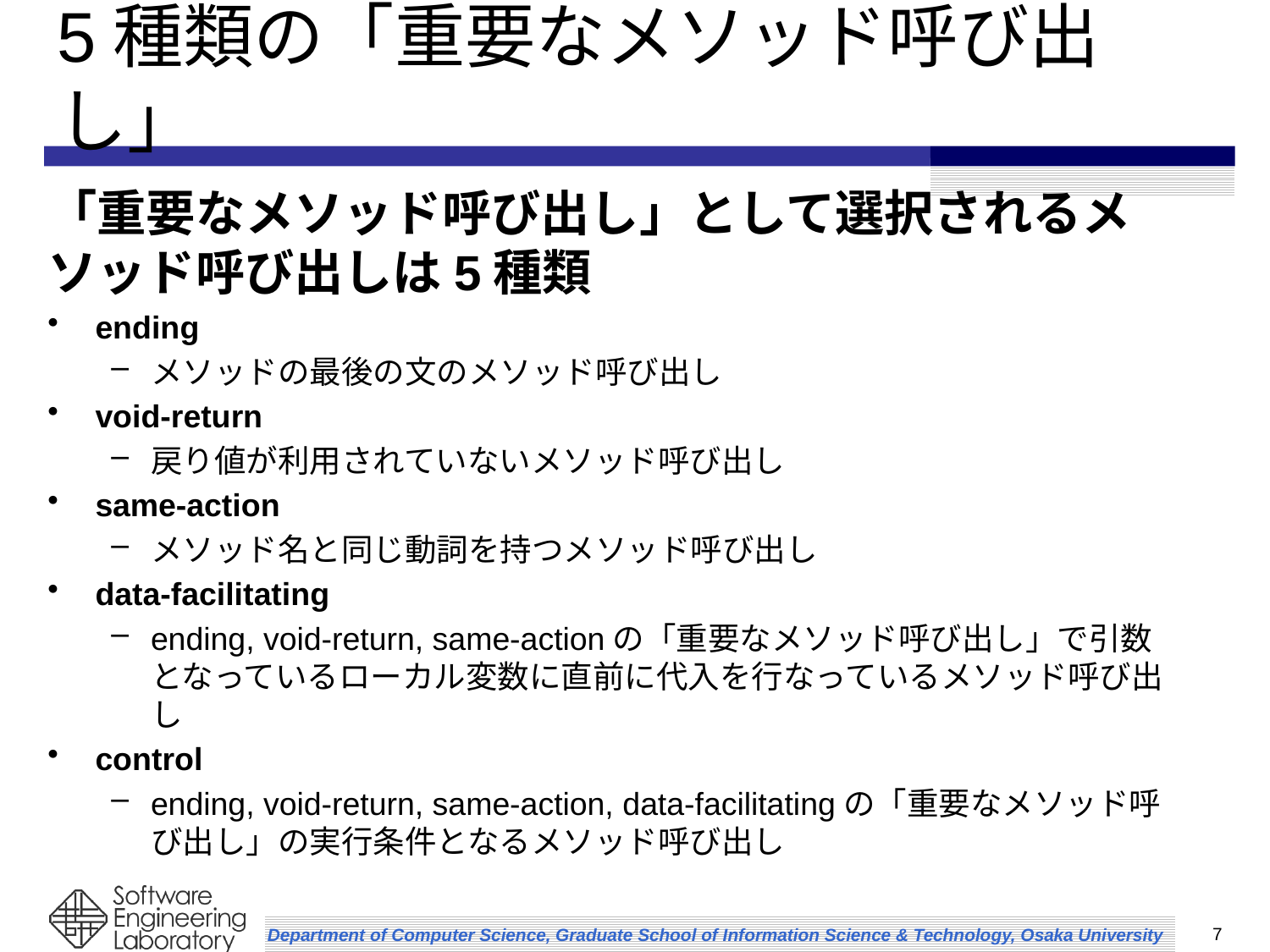

# 5種類の「重要なメソッド呼び出し」
「重要なメソッド呼び出し」として選択されるメソッド呼び出しは5種類
ending
メソッドの最後の文のメソッド呼び出し
void-return
戻り値が利用されていないメソッド呼び出し
same-action
メソッド名と同じ動詞を持つメソッド呼び出し
data-facilitating
ending, void-return, same-actionの「重要なメソッド呼び出し」で引数となっているローカル変数に直前に代入を行なっているメソッド呼び出し
control
ending, void-return, same-action, data-facilitatingの「重要なメソッド呼び出し」の実行条件となるメソッド呼び出し
7